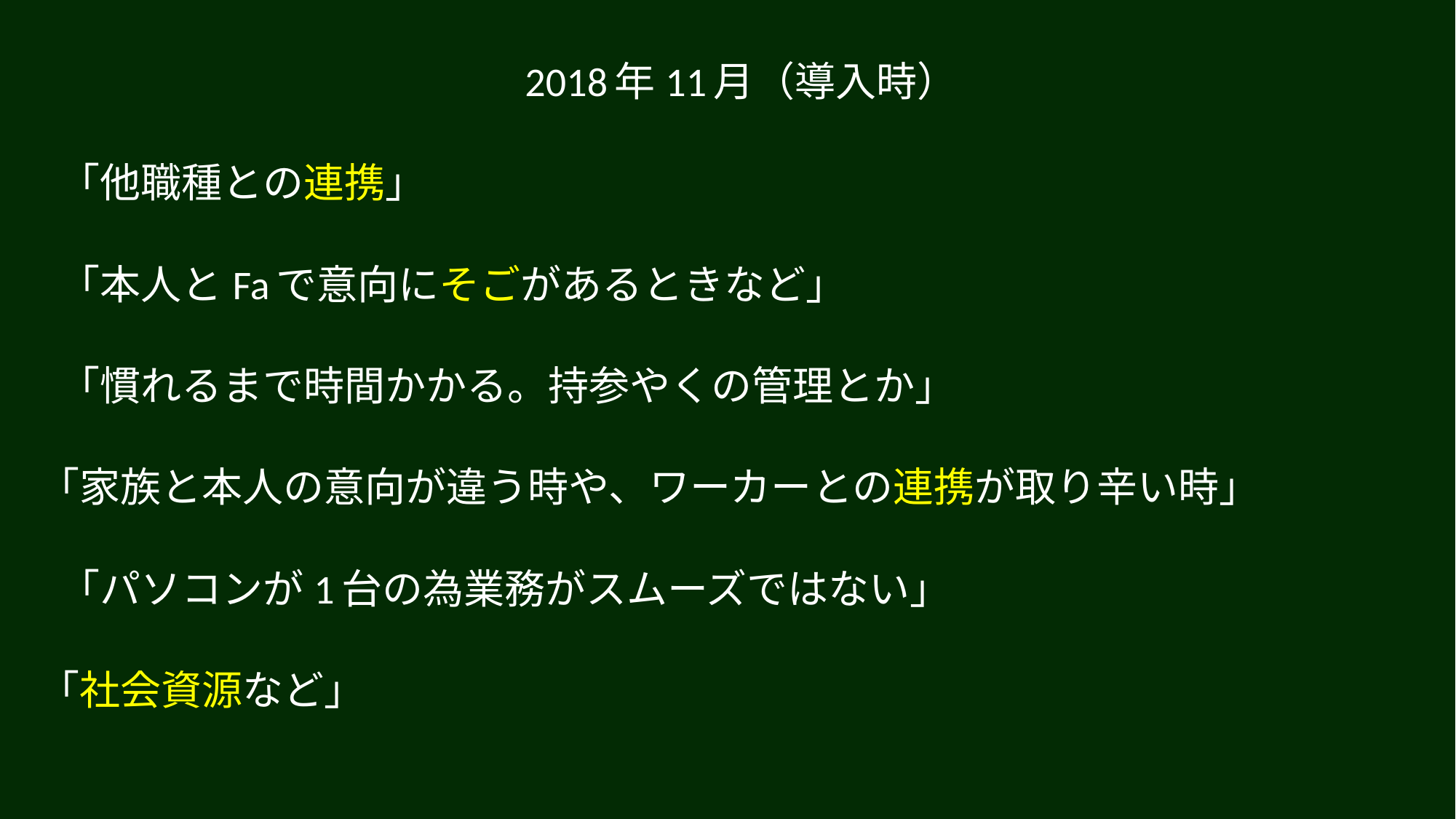

2018年11月（導入時）
「他職種との連携」
「本人とFaで意向にそごがあるときなど」
「慣れるまで時間かかる。持参やくの管理とか」
｢家族と本人の意向が違う時や、ワーカーとの連携が取り辛い時｣
「パソコンが1台の為業務がスムーズではない」
｢社会資源など｣